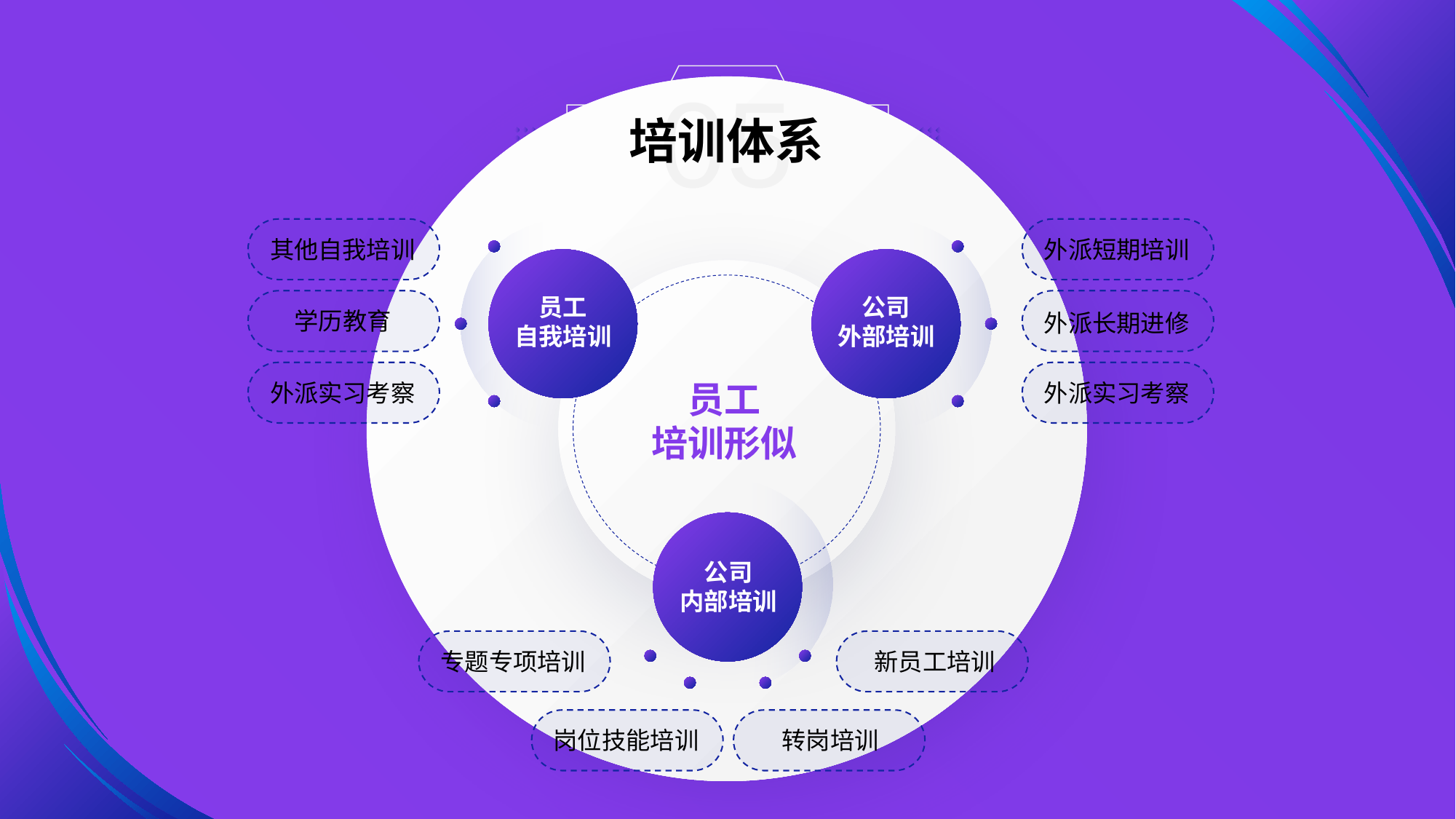

05

培训体系

其他自我培训
外派短期培训
公司
外部培训
员工
自我培训

学历教育
外派长期进修

员工
培训形似
外派实习考察
外派实习考察
公司
内部培训

专题专项培训
新员工培训

岗位技能培训
转岗培训